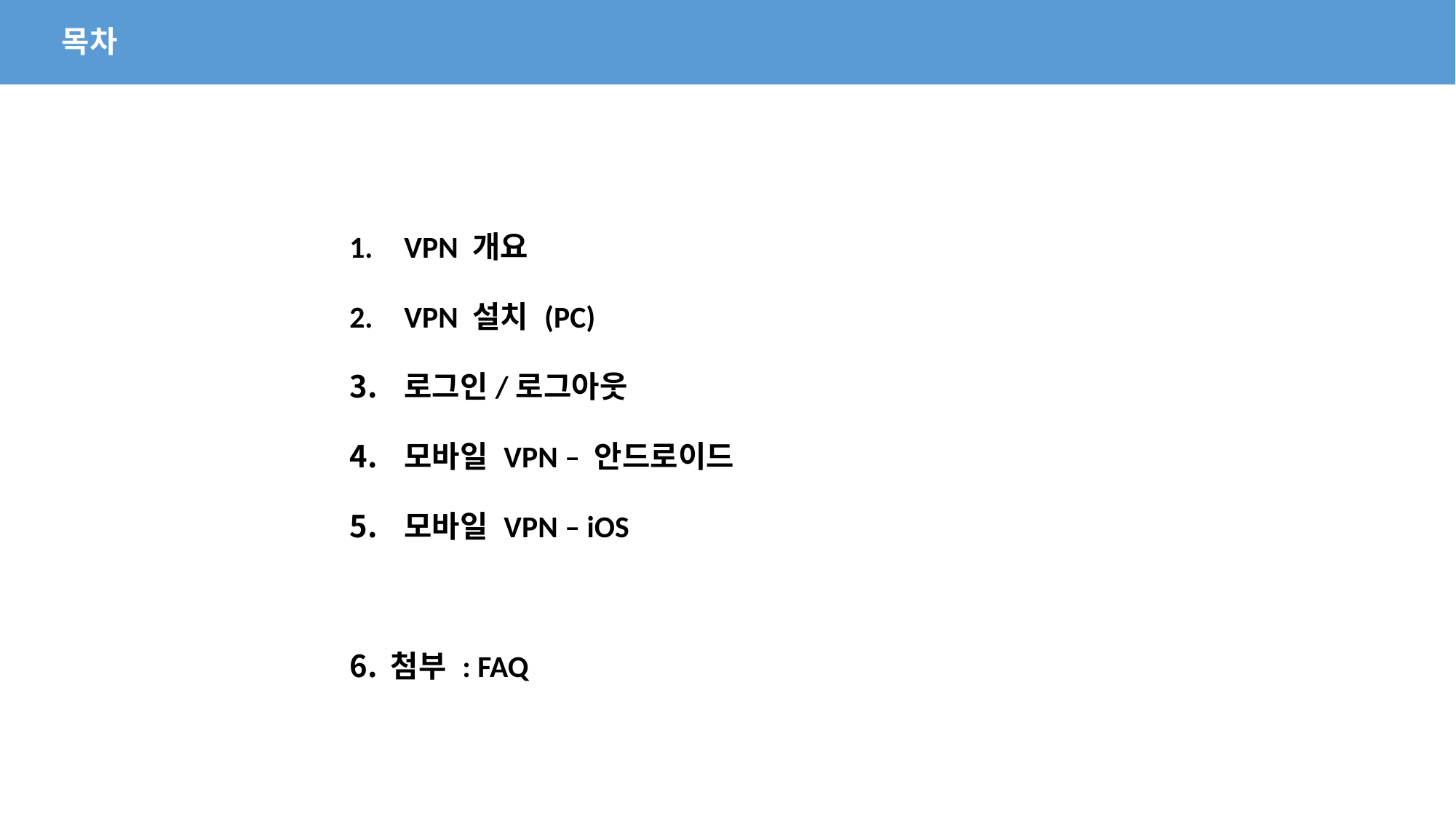

# 목차
VPN 개요
VPN 설치 (PC)
로그인/로그아웃
모바일 VPN – 안드로이드
모바일 VPN – iOS

첨부 : FAQ